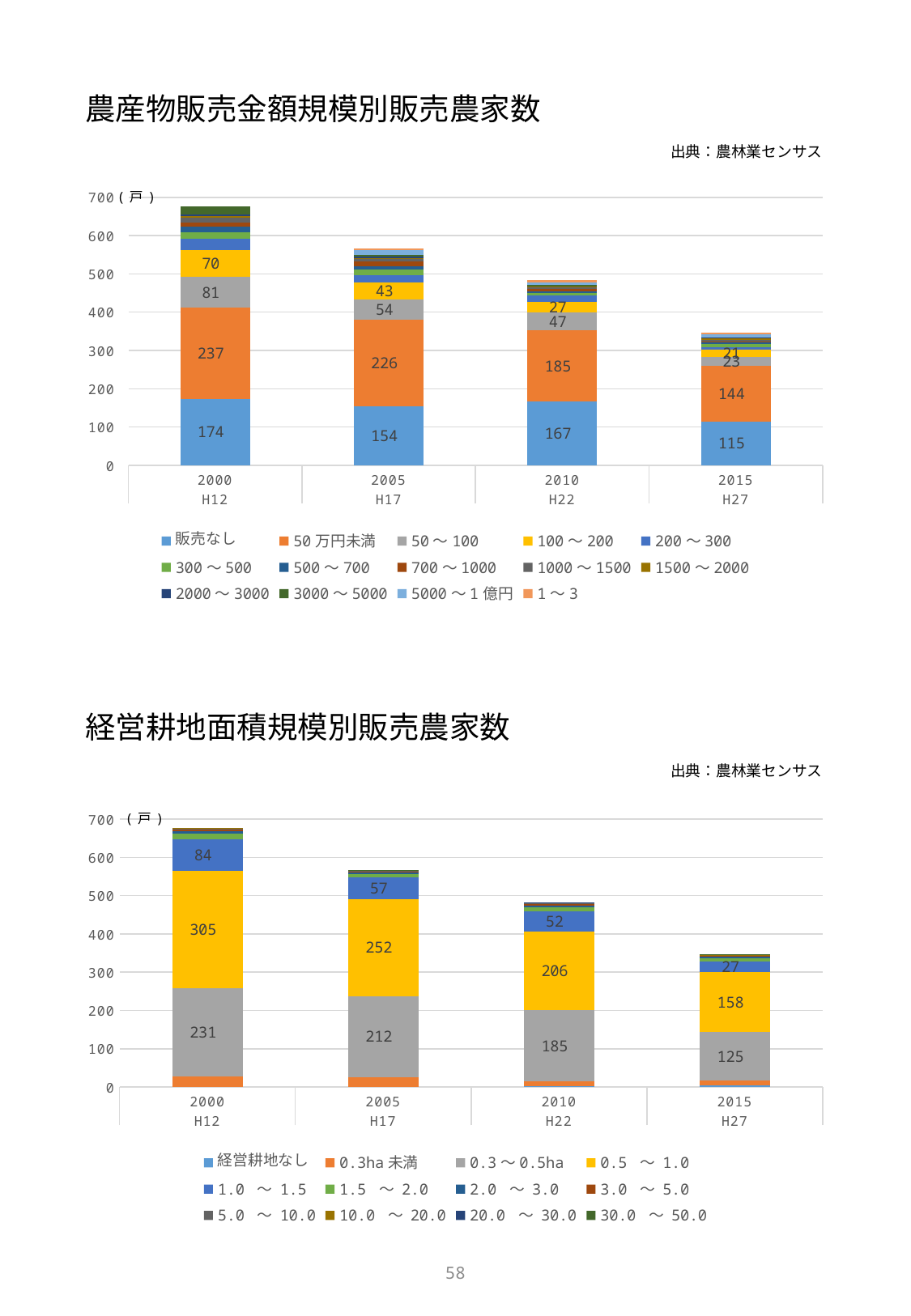

# 農産物販売金額規模別販売農家数
出典：農林業センサス

### Chart

| Category | 販売なし | 50万円未満 | 50～100 | 100～200 | 200～300 | 300～500 | 500～700 | 700～1000 | 1000～1500 | 1500～2000 | 2000～3000 | 3000～5000 | 5000～1億円 | 1～3 |
|---|---|---|---|---|---|---|---|---|---|---|---|---|---|---|
| 2000 | 174.0 | 237.0 | 81.0 | 70.0 | 29.0 | 18.0 | 15.0 | 9.0 | 14.0 | 3.0 | 5.0 | 21.0 | None | None |
| 2005 | 154.0 | 226.0 | 54.0 | 43.0 | 19.0 | 16.0 | 9.0 | 11.0 | 6.0 | 4.0 | 3.0 | 4.0 | 13.0 | 5.0 |
| 2010 | 167.0 | 185.0 | 47.0 | 27.0 | 17.0 | 7.0 | 5.0 | 6.0 | 4.0 | 2.0 | None | 5.0 | 6.0 | 5.0 |
| 2015 | 115.0 | 144.0 | 23.0 | 21.0 | 6.0 | 7.0 | 5.0 | 3.0 | 4.0 | 4.0 | 1.0 | None | 10.0 | 4.0 |
経営耕地面積規模別販売農家数
出典：農林業センサス

### Chart

| Category | 経営耕地なし | 0.3ha未満 | 0.3～0.5ha | 0.5 ～ 1.0 | 1.0 ～ 1.5 | 1.5 ～ 2.0 | 2.0 ～ 3.0 | 3.0 ～ 5.0 | 5.0 ～ 10.0 | 10.0 ～ 20.0 | 20.0 ～ 30.0 | 30.0 ～ 50.0 |
|---|---|---|---|---|---|---|---|---|---|---|---|---|
| 2000 | None | 28.0 | 231.0 | 305.0 | 84.0 | 13.0 | 8.0 | 5.0 | 1.0 | 1.0 | None | None |
| 2005 | None | 26.0 | 212.0 | 252.0 | 57.0 | 10.0 | 4.0 | 1.0 | 2.0 | 2.0 | None | 1.0 |
| 2010 | 3.0 | 12.0 | 185.0 | 206.0 | 52.0 | 12.0 | 4.0 | 4.0 | 2.0 | 2.0 | 1.0 | None |
| 2015 | 4.0 | 14.0 | 125.0 | 158.0 | 27.0 | 8.0 | 6.0 | 1.0 | 1.0 | 1.0 | 1.0 | 1.0 |
58